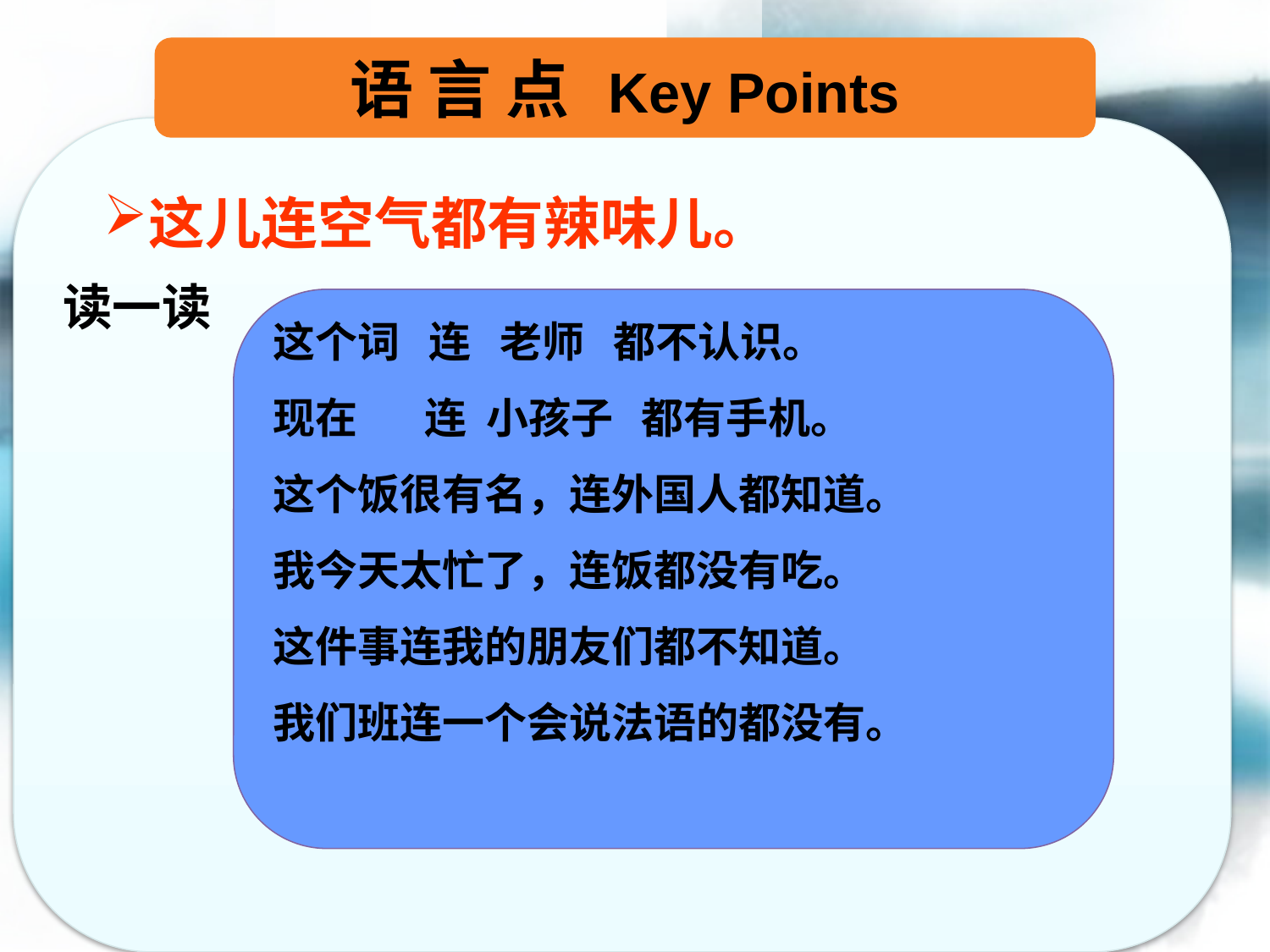

语 言 点  Key Points

这儿连空气都有辣味儿。
读一读

这个词   连   老师   都不认识。
现在       连  小孩子   都有手机。
这个饭很有名，连外国人都知道。
我今天太忙了，连饭都没有吃。
这件事连我的朋友们都不知道。
我们班连一个会说法语的都没有。